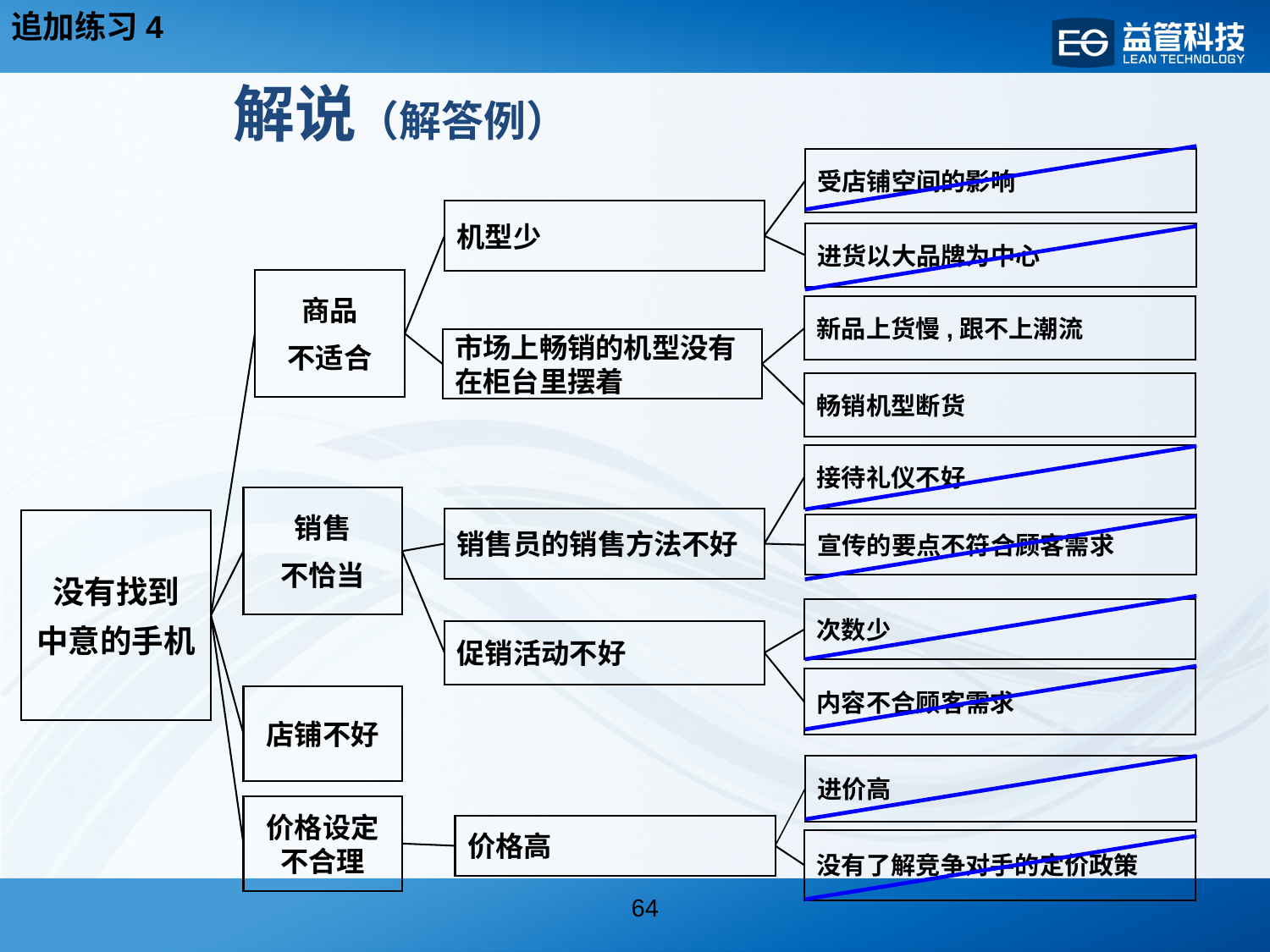

追加练习4
解说（解答例）

受店铺空间的影响
机型少
进货以大品牌为中心

商品
不适合
新品上货慢,跟不上潮流
市场上畅销的机型没有在柜台里摆着
畅销机型断货
接待礼仪不好

销售
不恰当
销售员的销售方法不好
没有找到
中意的手机
宣传的要点不符合顾客需求

次数少
促销活动不好

内容不合顾客需求
店铺不好
进价高

价格设定不合理
价格高
没有了解竞争对手的定价政策